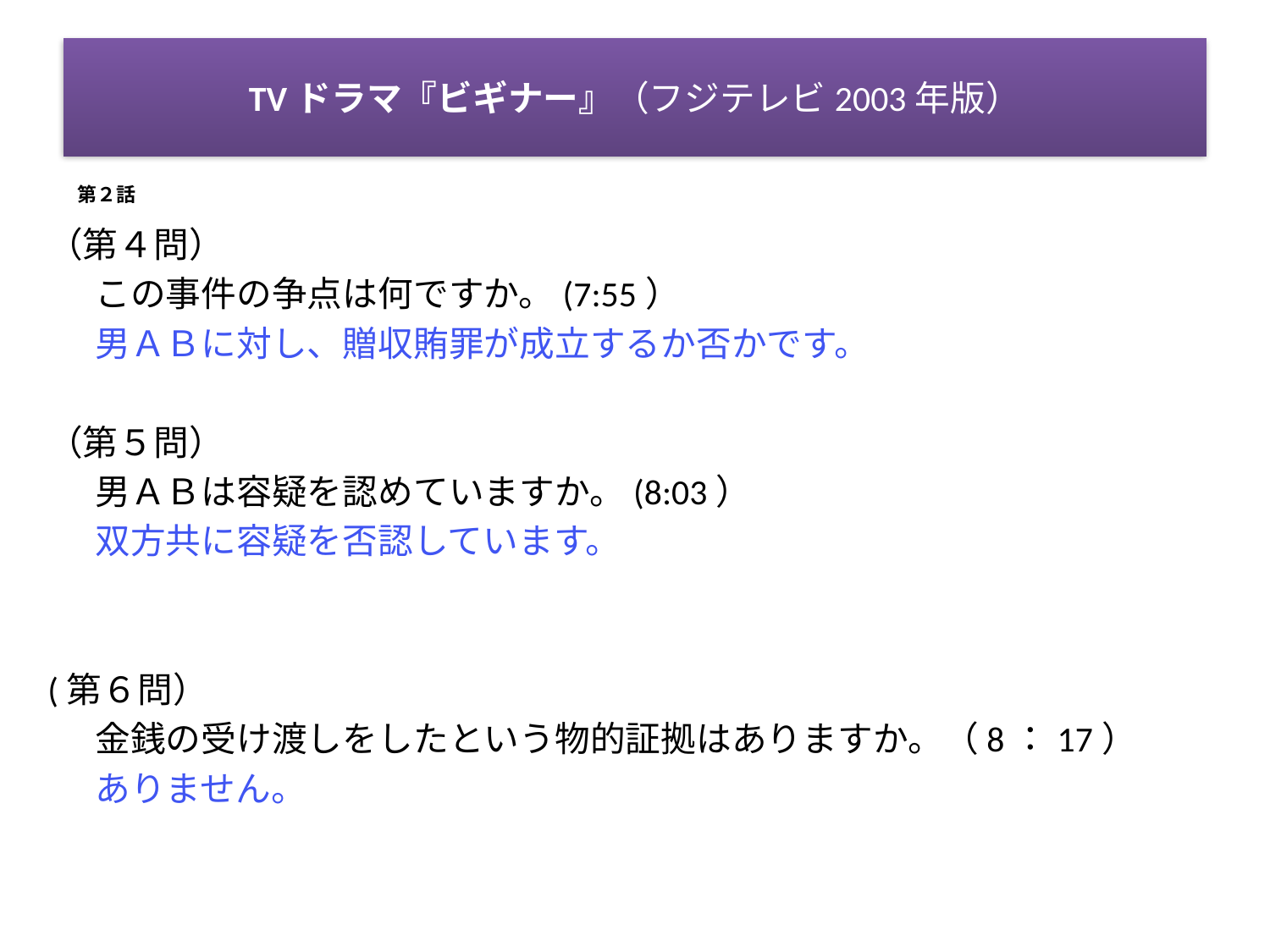

# TVドラマ『ビギナー』（フジテレビ2003年版）
第２話
（第４問）
	この事件の争点は何ですか。(7:55）
	男ＡＢに対し、贈収賄罪が成立するか否かです。

（第５問）
	男ＡＢは容疑を認めていますか。(8:03）
	双方共に容疑を否認しています。

(第６問）
	金銭の受け渡しをしたという物的証拠はありますか。（8：17）
	ありません。